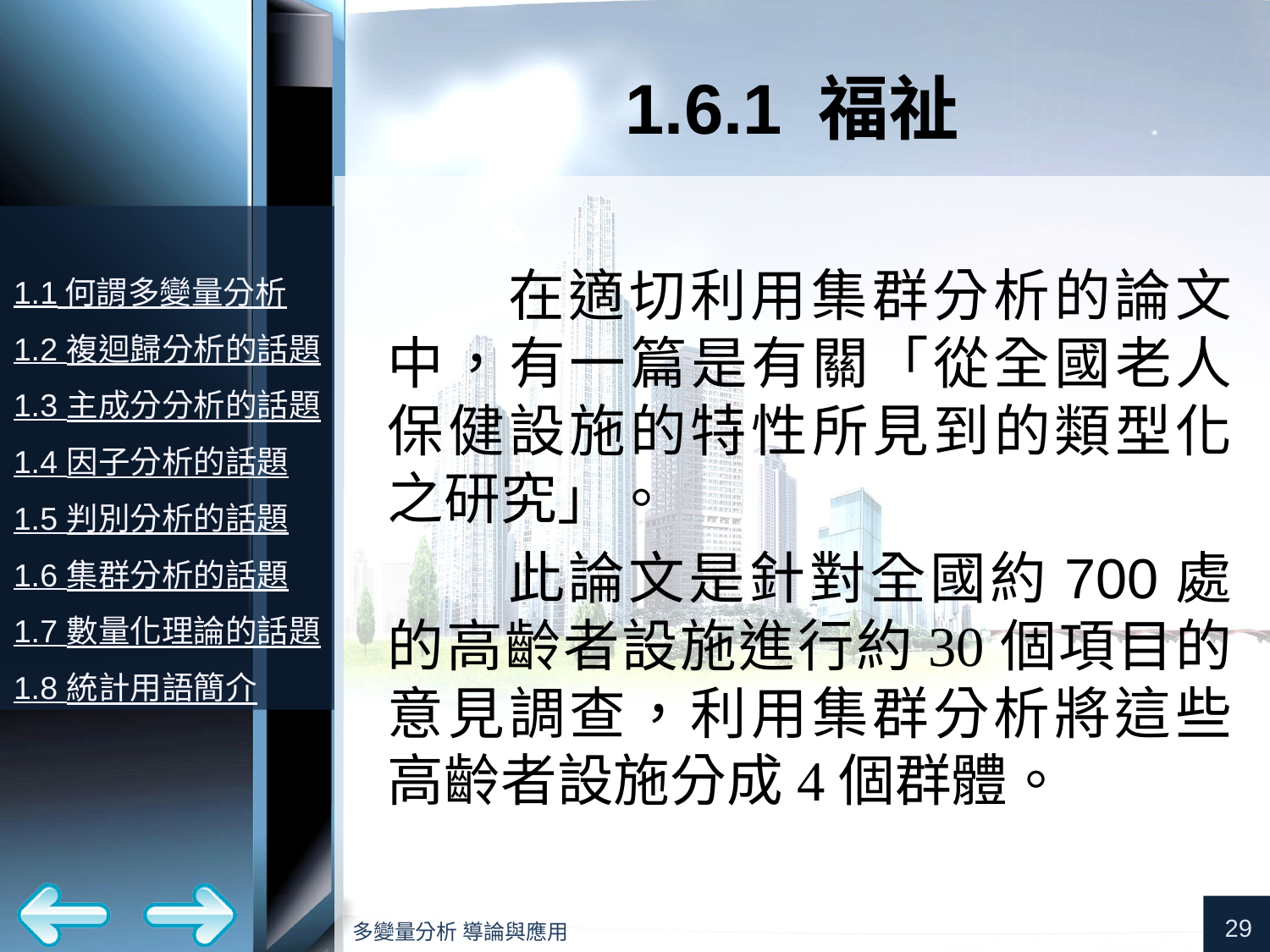

# 1.6.1 福祉
在適切利用集群分析的論文中，有一篇是有關「從全國老人保健設施的特性所見到的類型化之研究」。
此論文是針對全國約700處的高齡者設施進行約30個項目的意見調查，利用集群分析將這些高齡者設施分成4個群體。
29
多變量分析 導論與應用